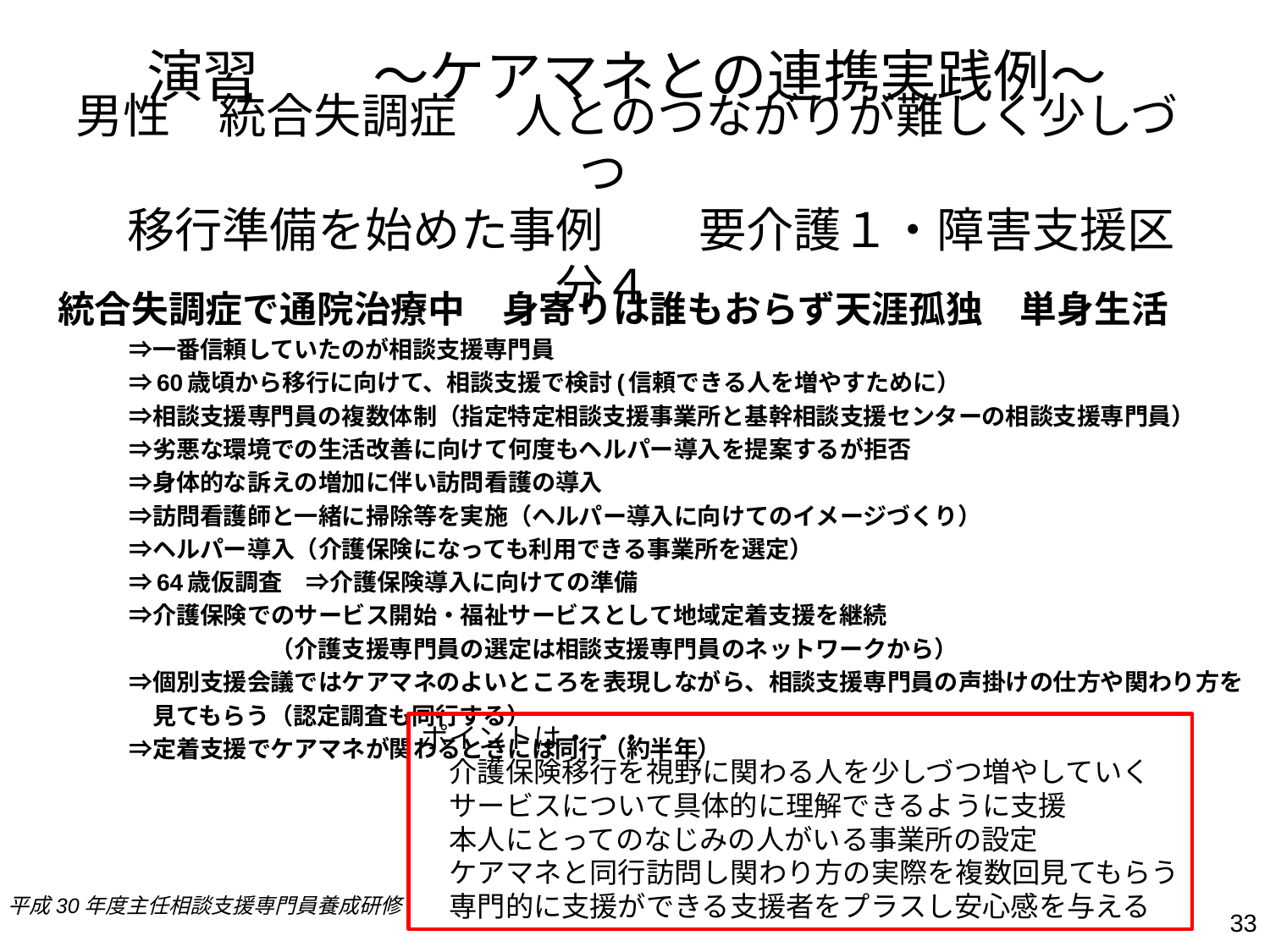

演習　　～ケアマネとの連携実践例～
# 男性　統合失調症 　人とのつながりが難しく少しづつ 　　移行準備を始めた事例　　要介護１・障害支援区分４
統合失調症で通院治療中　身寄りは誰もおらず天涯孤独　単身生活
　　　⇒一番信頼していたのが相談支援専門員
　　　⇒60歳頃から移行に向けて、相談支援で検討(信頼できる人を増やすために）
　　　⇒相談支援専門員の複数体制（指定特定相談支援事業所と基幹相談支援センターの相談支援専門員）
　　　⇒劣悪な環境での生活改善に向けて何度もヘルパー導入を提案するが拒否
　　　⇒身体的な訴えの増加に伴い訪問看護の導入
　　　⇒訪問看護師と一緒に掃除等を実施（ヘルパー導入に向けてのイメージづくり）
　　　⇒ヘルパー導入（介護保険になっても利用できる事業所を選定）
　　　⇒64歳仮調査　⇒介護保険導入に向けての準備
　　　⇒介護保険でのサービス開始・福祉サービスとして地域定着支援を継続
　　　　　　　　　（介護支援専門員の選定は相談支援専門員のネットワークから）
　　　⇒個別支援会議ではケアマネのよいところを表現しながら、相談支援専門員の声掛けの仕方や関わり方を
　　　　見てもらう（認定調査も同行する）
　　　⇒定着支援でケアマネが関わるときには同行（約半年）
ポイントは・・・
　介護保険移行を視野に関わる人を少しづつ増やしていく
　サービスについて具体的に理解できるように支援
　本人にとってのなじみの人がいる事業所の設定
　ケアマネと同行訪問し関わり方の実際を複数回見てもらう
　専門的に支援ができる支援者をプラスし安心感を与える
平成30年度主任相談支援専門員養成研修
33